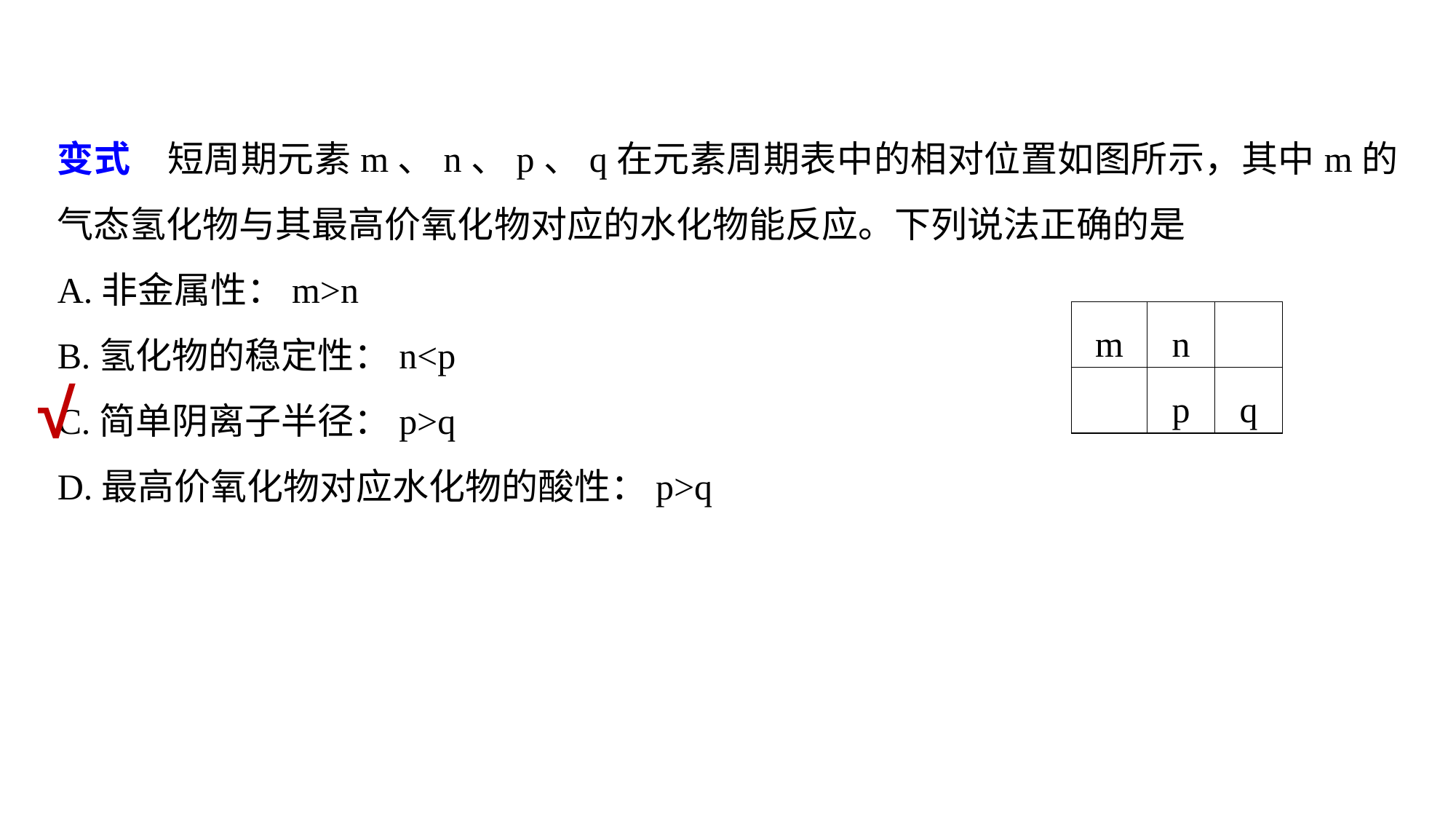

变式　短周期元素m、n、p、q在元素周期表中的相对位置如图所示，其中m的气态氢化物与其最高价氧化物对应的水化物能反应。下列说法正确的是
A.非金属性：m>n
B.氢化物的稳定性：n<p
C.简单阴离子半径：p>q
D.最高价氧化物对应水化物的酸性：p>q
| m | n |  |
| --- | --- | --- |
|  | p | q |
√